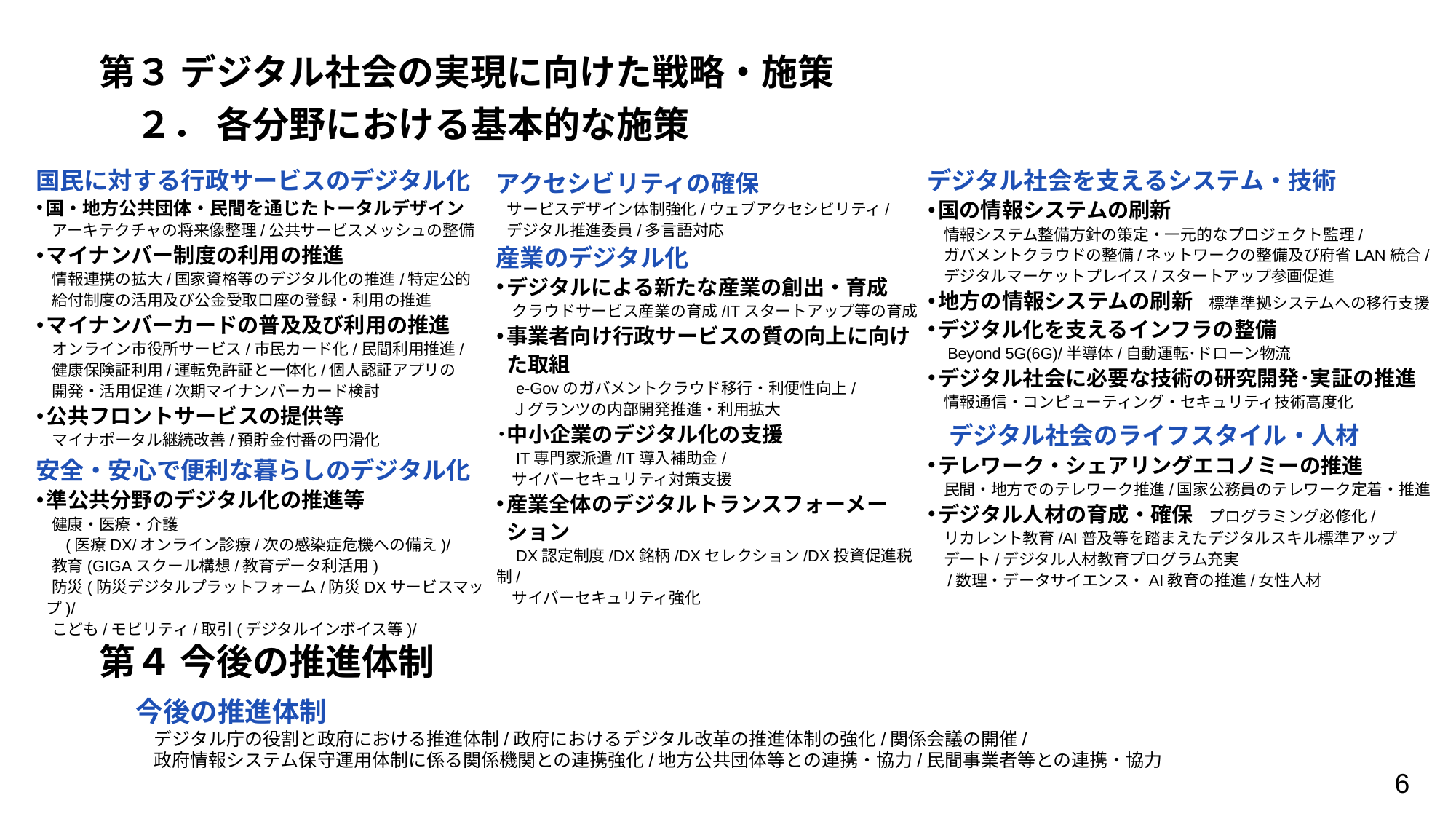

# 第３ デジタル社会の実現に向けた戦略・施策 　２． 各分野における基本的な施策
国民に対する行政サービスのデジタル化
国・地方公共団体・民間を通じたトータルデザイン
　アーキテクチャの将来像整理/公共サービスメッシュの整備
マイナンバー制度の利用の推進
　情報連携の拡大/国家資格等のデジタル化の推進/特定公的
　給付制度の活用及び公金受取口座の登録・利用の推進
マイナンバーカードの普及及び利用の推進
　オンライン市役所サービス/市民カード化/民間利用推進/
　健康保険証利用/運転免許証と一体化/個人認証アプリの
　開発・活用促進/次期マイナンバーカード検討
公共フロントサービスの提供等
　マイナポータル継続改善/預貯金付番の円滑化
安全・安心で便利な暮らしのデジタル化
準公共分野のデジタル化の推進等
　健康・医療・介護
　(医療DX/オンライン診療/次の感染症危機への備え)/
　教育(GIGAスクール構想/教育データ利活用)
　防災(防災デジタルプラットフォーム/防災DXサービスマップ)/
　こども/モビリティ/取引(デジタルインボイス等)/
アクセシビリティの確保
サービスデザイン体制強化/ウェブアクセシビリティ/
デジタル推進委員/多言語対応
産業のデジタル化
デジタルによる新たな産業の創出・育成
　クラウドサービス産業の育成/ITスタートアップ等の育成
事業者向け行政サービスの質の向上に向けた取組
　e-Govのガバメントクラウド移行・利便性向上/
　Ｊグランツの内部開発推進・利用拡大
･中小企業のデジタル化の支援
　IT専門家派遣/IT導入補助金/
　サイバーセキュリティ対策支援
産業全体のデジタルトランスフォーメーション
　DX認定制度/DX銘柄/DXセレクション/DX投資促進税制/
　サイバーセキュリティ強化
デジタル社会を支えるシステム・技術
国の情報システムの刷新
　情報システム整備方針の策定・一元的なプロジェクト監理/
　ガバメントクラウドの整備/ネットワークの整備及び府省LAN統合/
　デジタルマーケットプレイス/スタートアップ参画促進
地方の情報システムの刷新　標準準拠システムへの移行支援
デジタル化を支えるインフラの整備
　Beyond 5G(6G)/半導体/自動運転･ドローン物流
デジタル社会に必要な技術の研究開発･実証の推進
　情報通信・コンピューティング・セキュリティ技術高度化

デジタル社会のライフスタイル・人材
テレワーク・シェアリングエコノミーの推進
　民間・地方でのテレワーク推進/国家公務員のテレワーク定着・推進
デジタル人材の育成・確保　プログラミング必修化/
　リカレント教育/AI普及等を踏まえたデジタルスキル標準アップ
　デート/デジタル人材教育プログラム充実
　/数理・データサイエンス・AI教育の推進/女性人材

第４ 今後の推進体制
今後の推進体制
　デジタル庁の役割と政府における推進体制/政府におけるデジタル改革の推進体制の強化/関係会議の開催/
　政府情報システム保守運用体制に係る関係機関との連携強化/地方公共団体等との連携・協力/民間事業者等との連携・協力
6